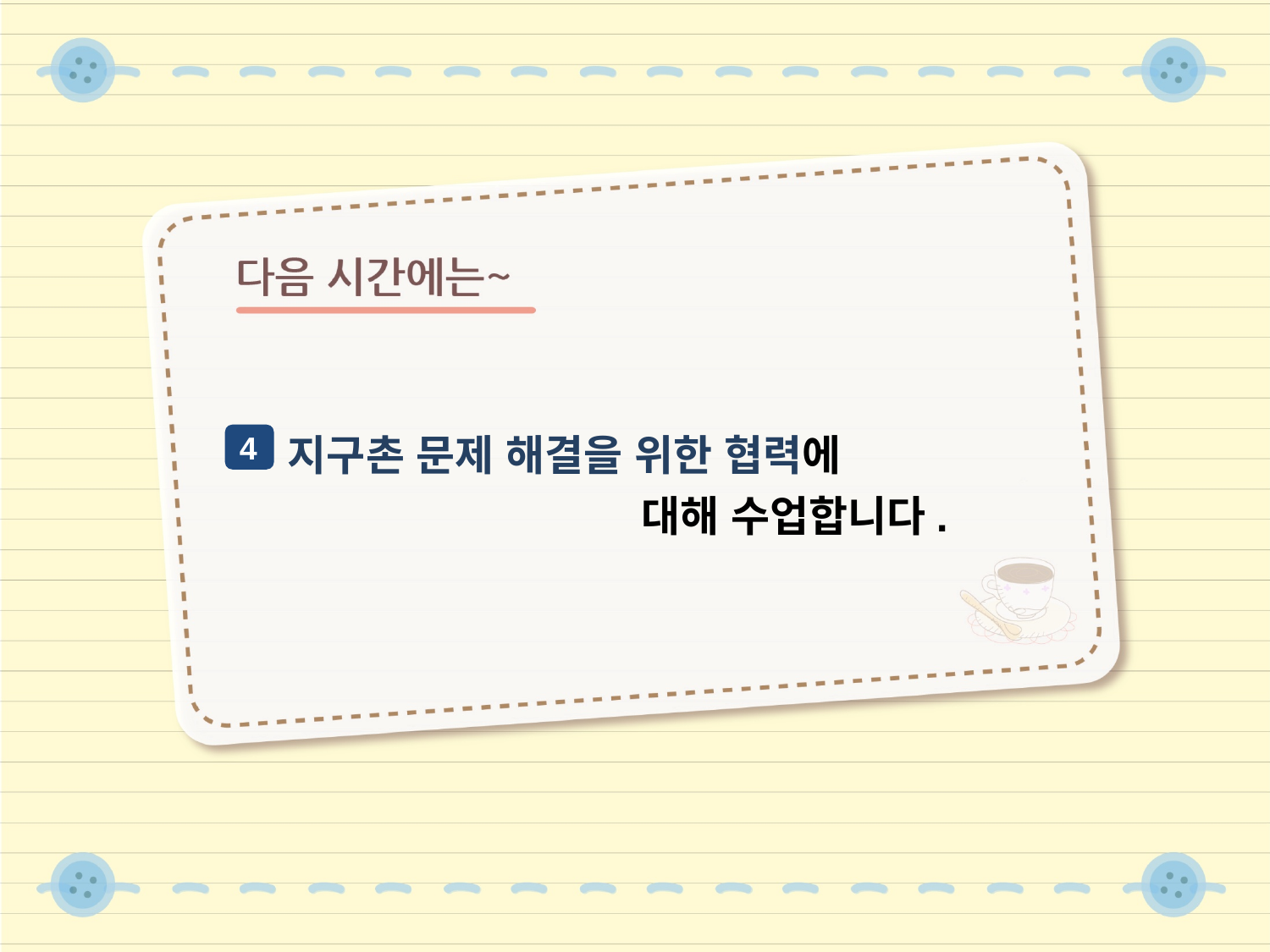

지구촌 문제 해결을 위한 협력에
                             대해 수업합니다.
4